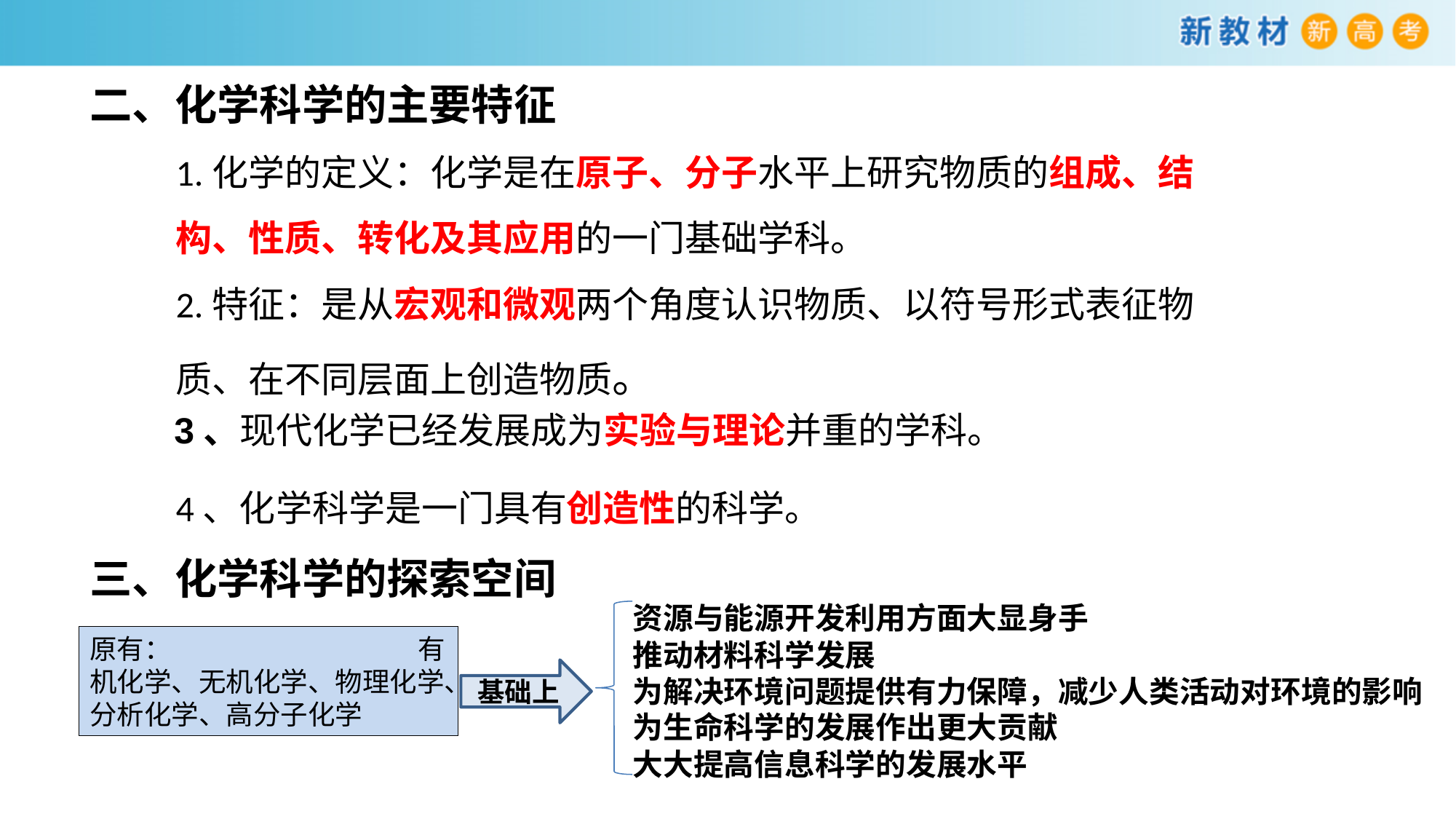

二、化学科学的主要特征
1.化学的定义：化学是在原子、分子水平上研究物质的组成、结构、性质、转化及其应用的一门基础学科。
2.特征：是从宏观和微观两个角度认识物质、以符号形式表征物质、在不同层面上创造物质。
3、现代化学已经发展成为实验与理论并重的学科。
4、化学科学是一门具有创造性的科学。
三、化学科学的探索空间
资源与能源开发利用方面大显身手
推动材料科学发展
为解决环境问题提供有力保障，减少人类活动对环境的影响
为生命科学的发展作出更大贡献
大大提高信息科学的发展水平

原有：                                        有机化学、无机化学、物理化学、分析化学、高分子化学
基础上